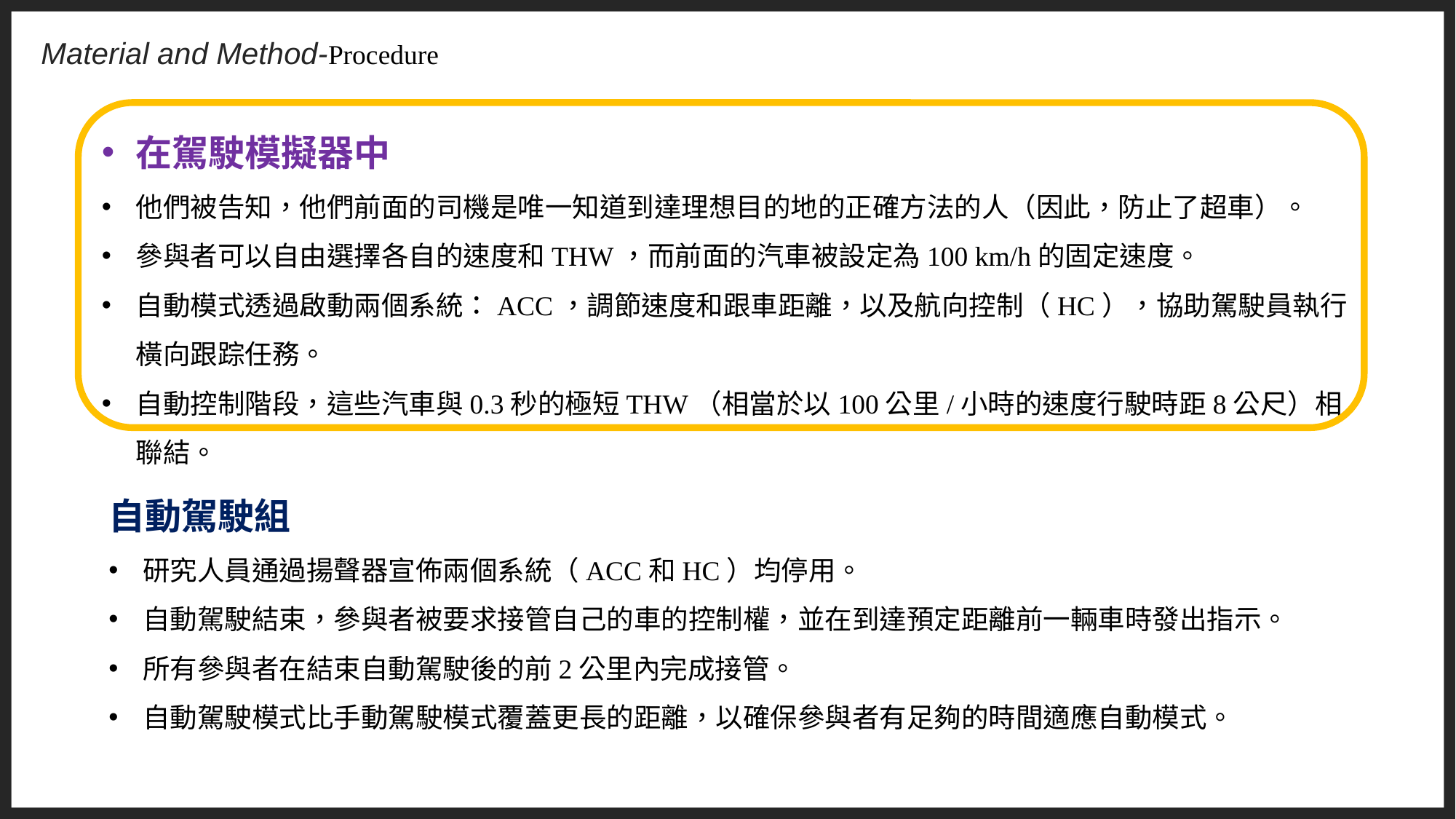

Material and Method-Procedure
在駕駛模擬器中
他們被告知，他們前面的司機是唯一知道到達理想目的地的正確方法的人（因此，防止了超車）。
參與者可以自由選擇各自的速度和THW，而前面的汽車被設定為100 km/h的固定速度。
自動模式透過啟動兩個系統：ACC，調節速度和跟車距離，以及航向控制（HC），協助駕駛員執行橫向跟踪任務。
自動控制階段，這些汽車與0.3秒的極短THW（相當於以100公里/小時的速度行駛時距8公尺）相聯結。

自動駕駛組
研究人員通過揚聲器宣佈兩個系統（ACC和HC）均停用。
自動駕駛結束，參與者被要求接管自己的車的控制權，並在到達預定距離前一輛車時發出指示。
所有參與者在結束自動駕駛後的前2公里內完成接管。
自動駕駛模式比手動駕駛模式覆蓋更長的距離，以確保參與者有足夠的時間適應自動模式。